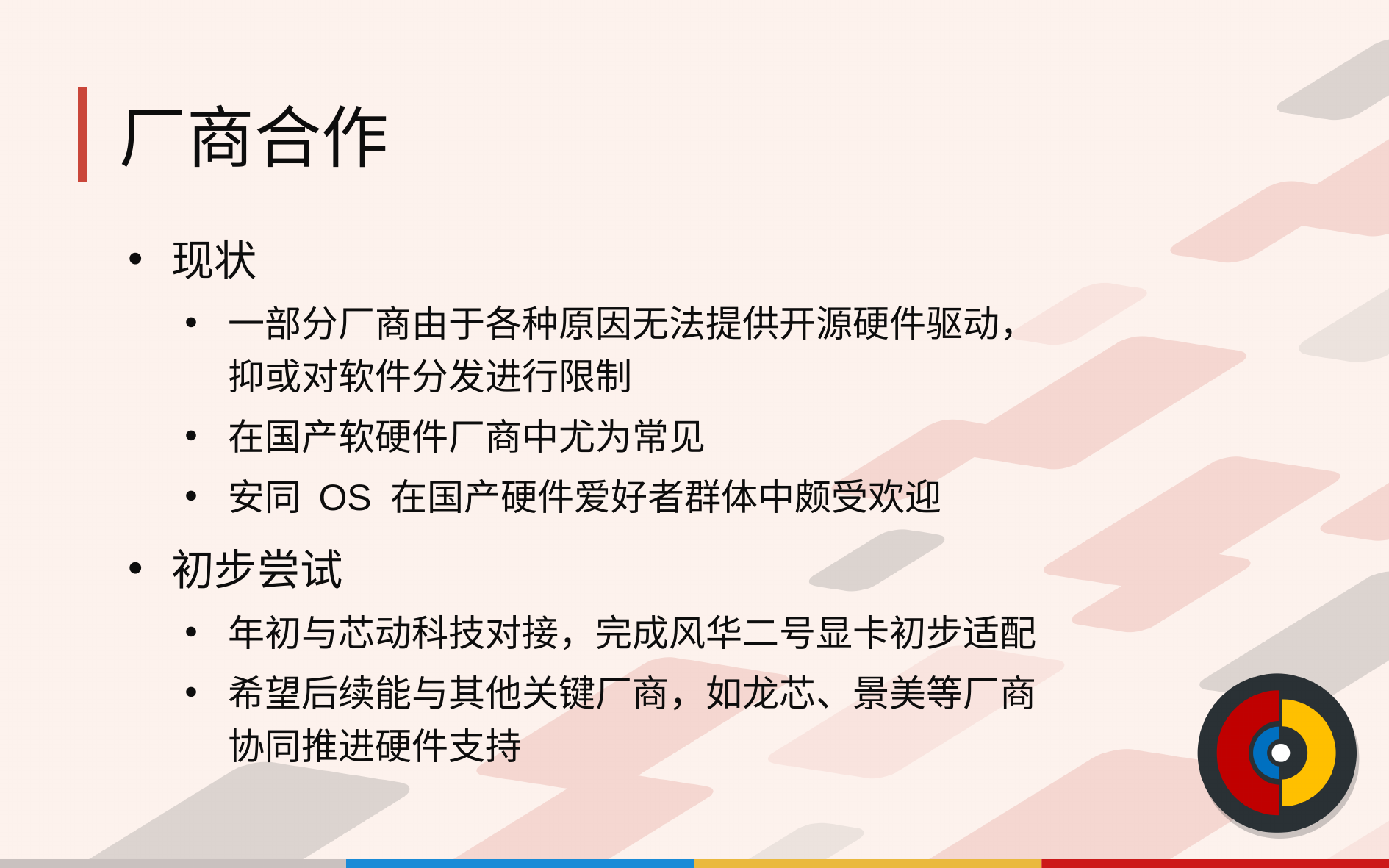

# 厂商合作
现状
一部分厂商由于各种原因无法提供开源硬件驱动，抑或对软件分发进行限制
在国产软硬件厂商中尤为常见
安同 OS 在国产硬件爱好者群体中颇受欢迎
初步尝试
年初与芯动科技对接，完成风华二号显卡初步适配
希望后续能与其他关键厂商，如龙芯、景美等厂商协同推进硬件支持